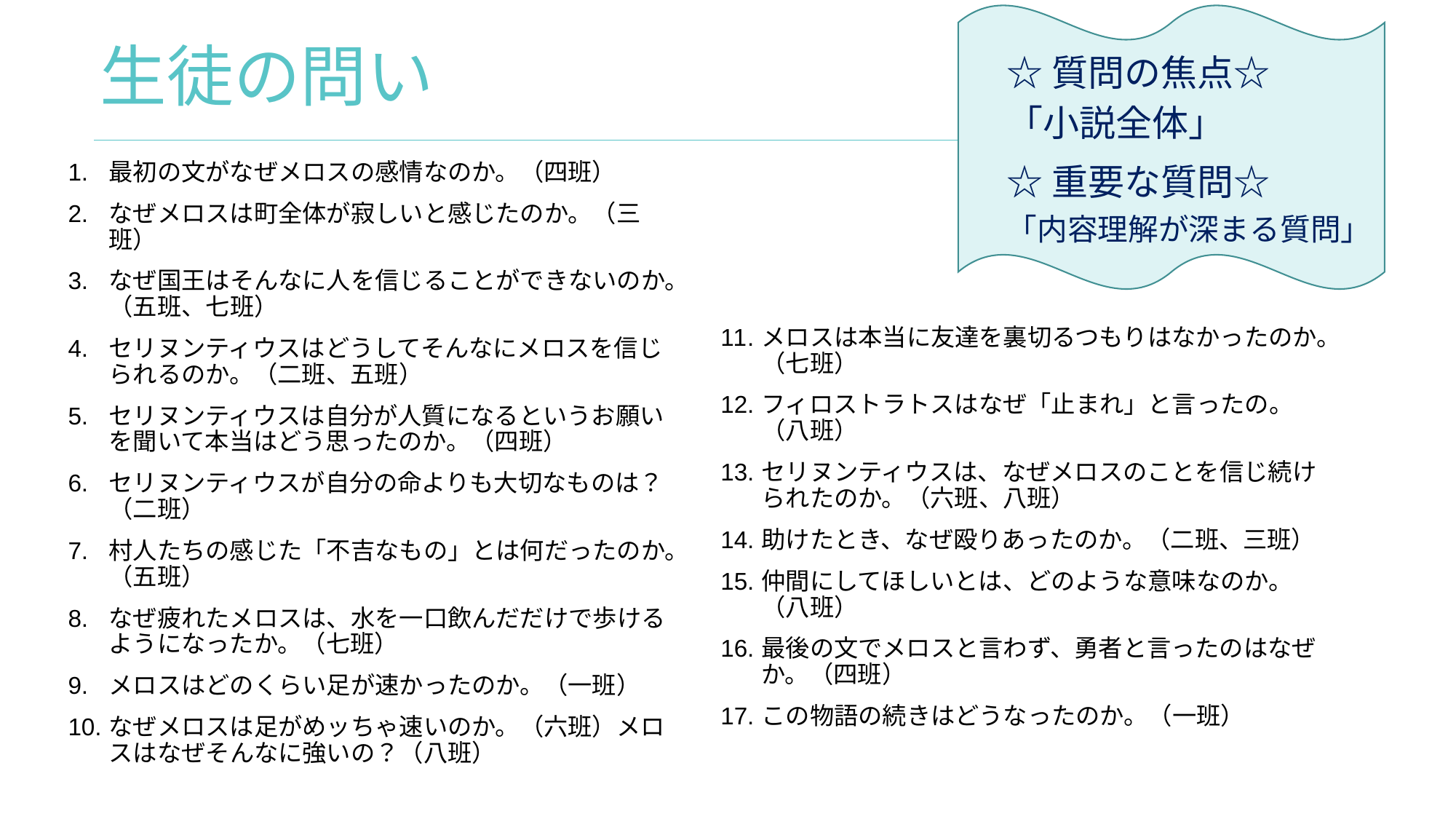

# 生徒の問い
☆質問の焦点☆
「小説全体」

☆重要な質問☆
「内容理解が深まる質問」
最初の文がなぜメロスの感情なのか。（四班）
なぜメロスは町全体が寂しいと感じたのか。（三班）
なぜ国王はそんなに人を信じることができないのか。（五班、七班）
セリヌンティウスはどうしてそんなにメロスを信じられるのか。（二班、五班）
セリヌンティウスは自分が人質になるというお願いを聞いて本当はどう思ったのか。（四班）
セリヌンティウスが自分の命よりも大切なものは？（二班）
村人たちの感じた「不吉なもの」とは何だったのか。（五班）
なぜ疲れたメロスは、水を一口飲んだだけで歩けるようになったか。（七班）
メロスはどのくらい足が速かったのか。（一班）
なぜメロスは足がめッちゃ速いのか。（六班）メロスはなぜそんなに強いの？（八班）

メロスは本当に友達を裏切るつもりはなかったのか。（七班）
フィロストラトスはなぜ「止まれ」と言ったの。（八班）
セリヌンティウスは、なぜメロスのことを信じ続けられたのか。（六班、八班）
助けたとき、なぜ殴りあったのか。（二班、三班）
仲間にしてほしいとは、どのような意味なのか。（八班）
最後の文でメロスと言わず、勇者と言ったのはなぜか。（四班）
この物語の続きはどうなったのか。（一班）